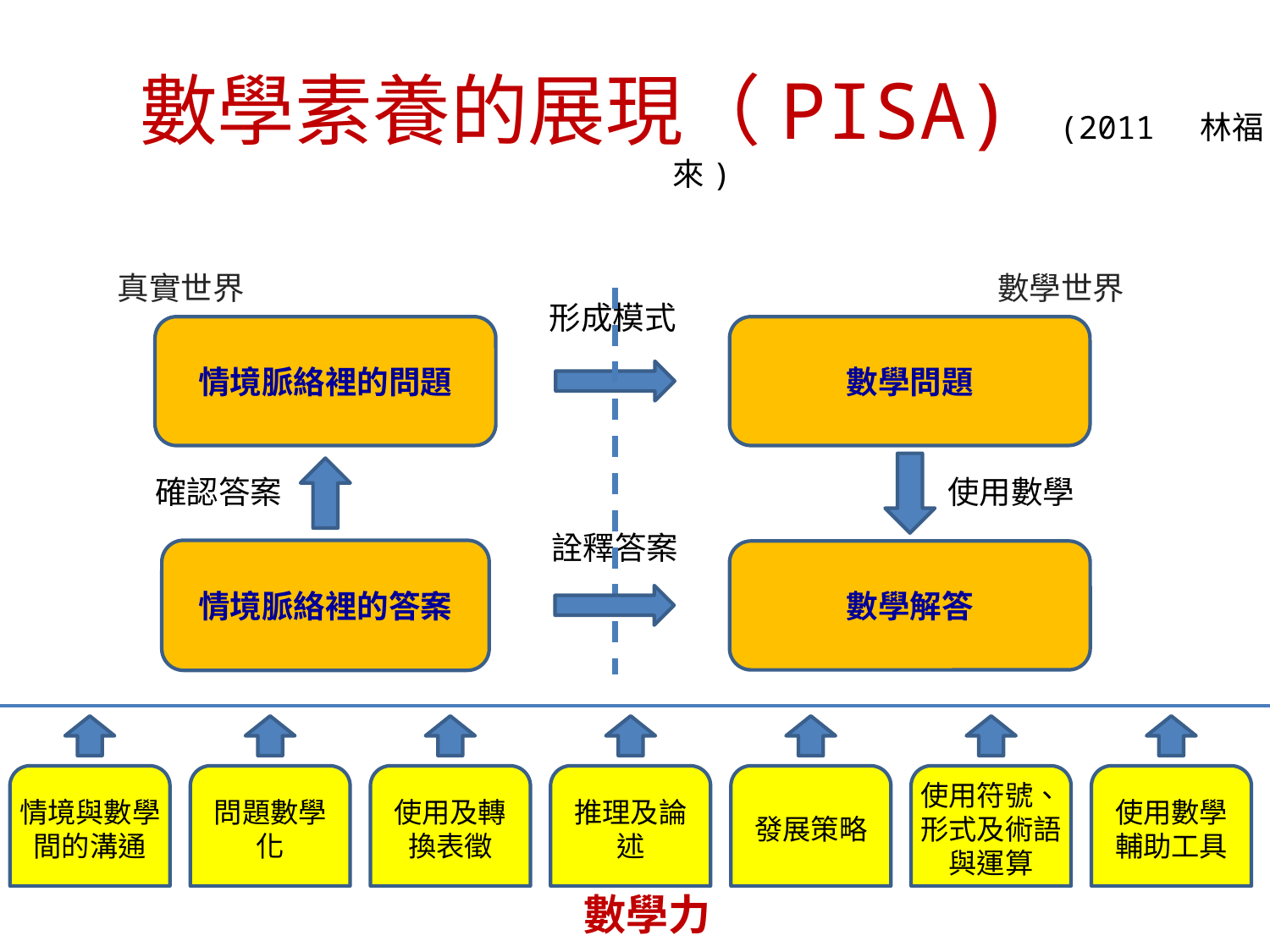

數學素養的展現（PISA) (2011  林福來)

真實世界
數學世界
形成模式
情境脈絡裡的問題
數學問題

確認答案
使用數學
詮釋答案
情境脈絡裡的答案
數學解答

情境與數學間的溝通
問題數學化
使用及轉換表徵
推理及論述
發展策略
使用符號、形式及術語與運算
使用數學輔助工具
數學力